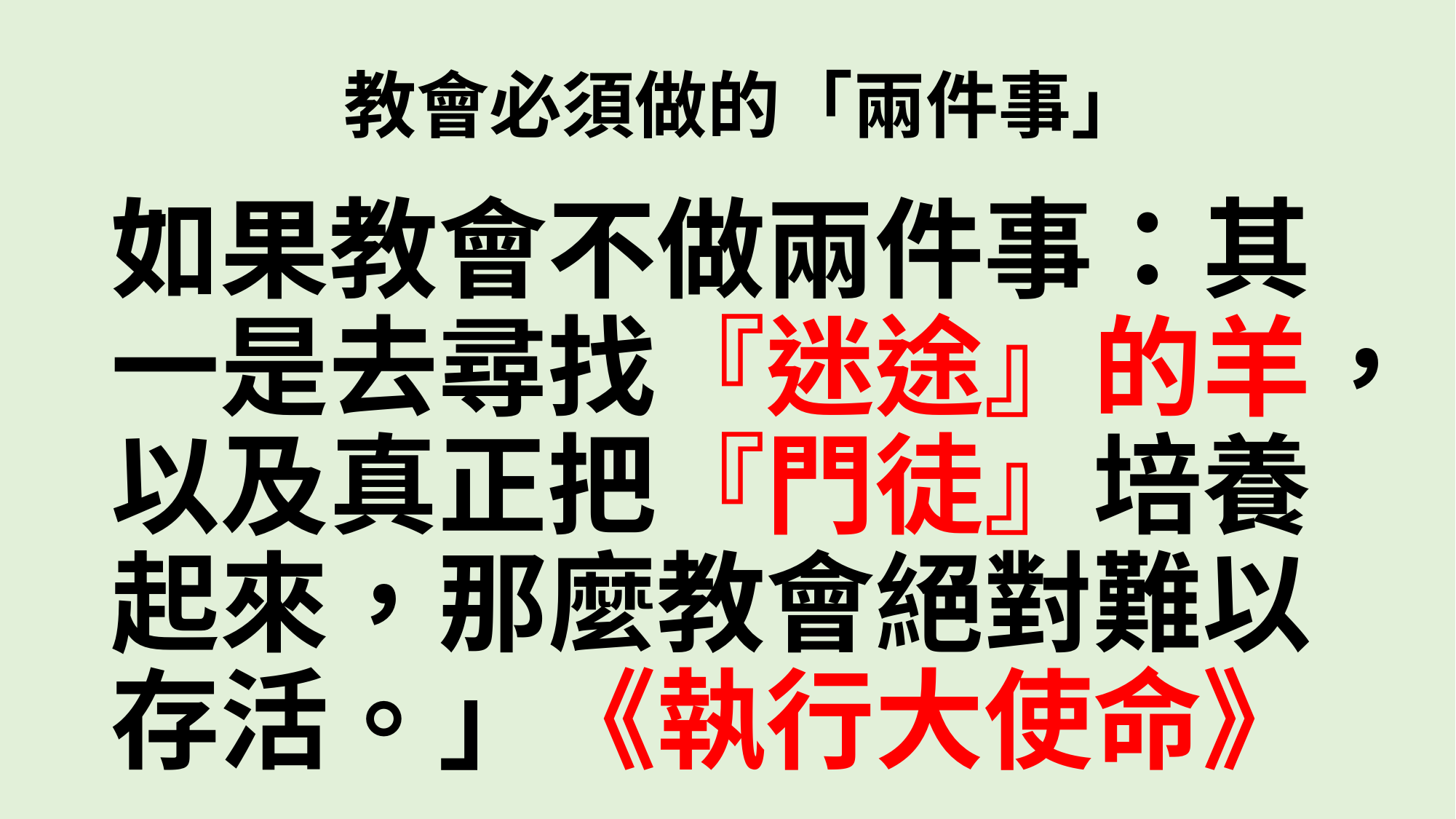

# 教會必須做的「兩件事」
如果教會不做兩件事：其一是去尋找『迷途』的羊，以及真正把『門徒』培養起來，那麼教會絕對難以存活。」《執行大使命》